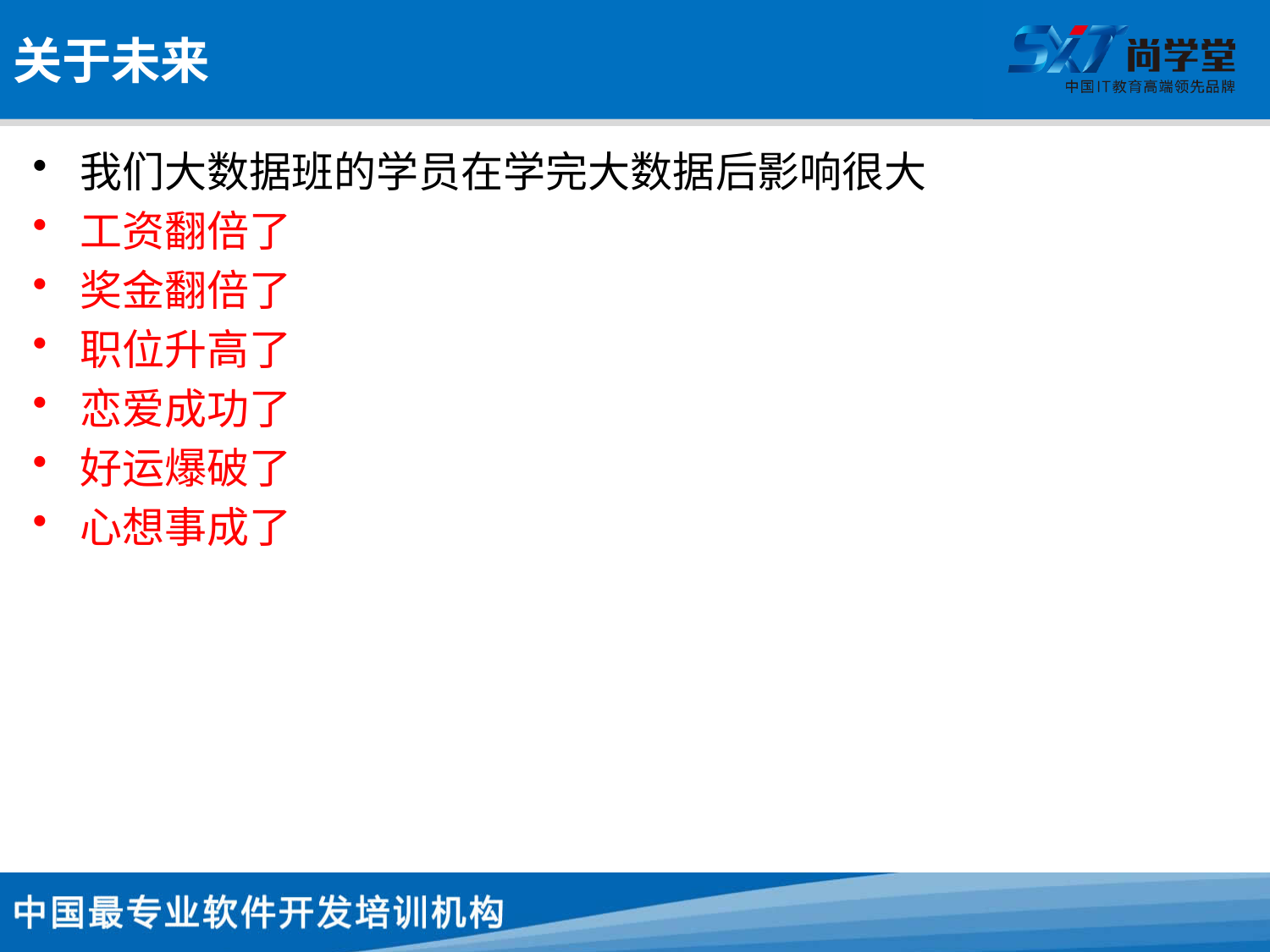

# 关于未来
我们大数据班的学员在学完大数据后影响很大
工资翻倍了
奖金翻倍了
职位升高了
恋爱成功了
好运爆破了
心想事成了